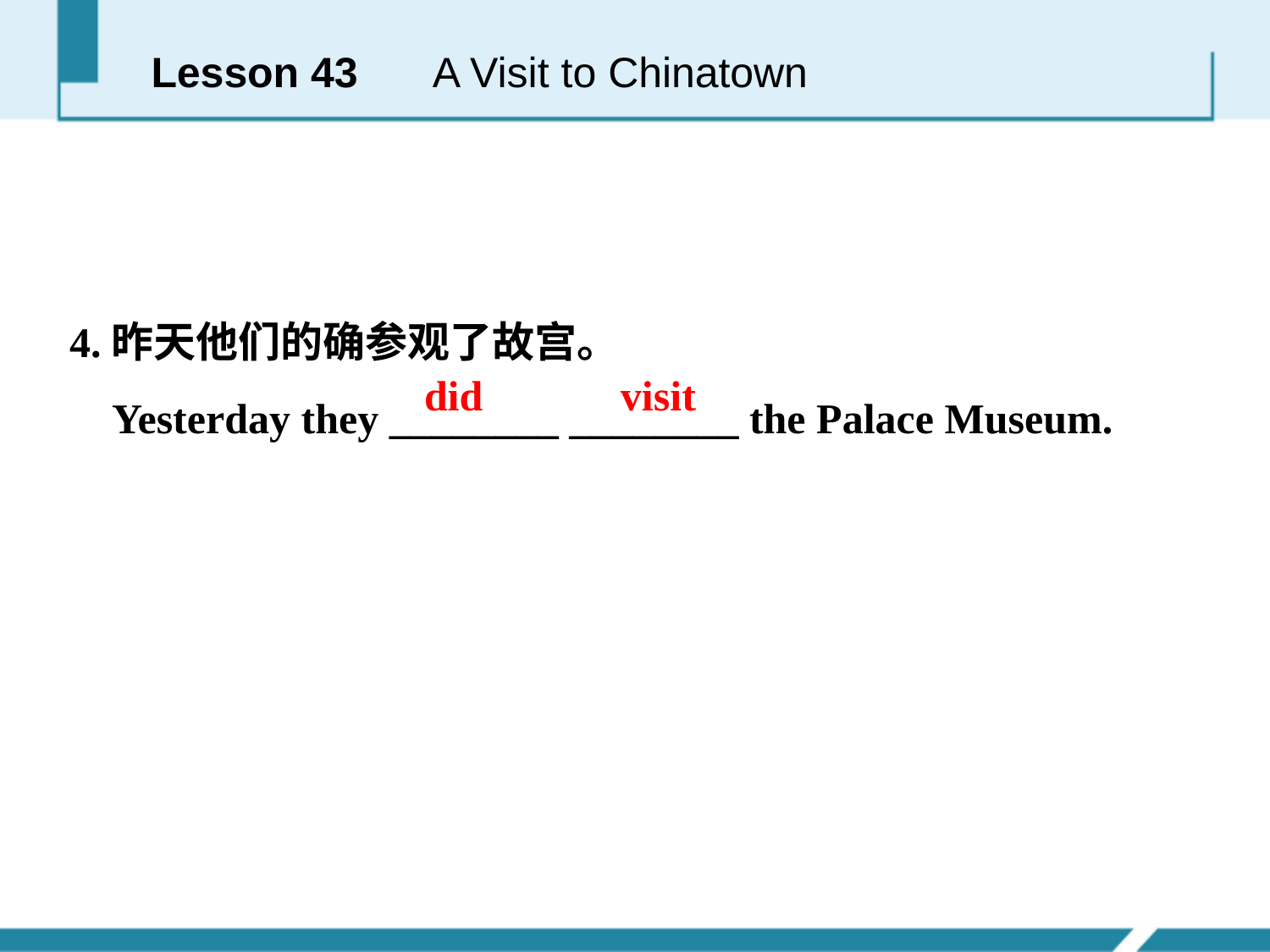

Lesson 43 　A Visit to Chinatown
4.昨天他们的确参观了故宫。
    Yesterday they ________ ________ the Palace Museum.
did             visit